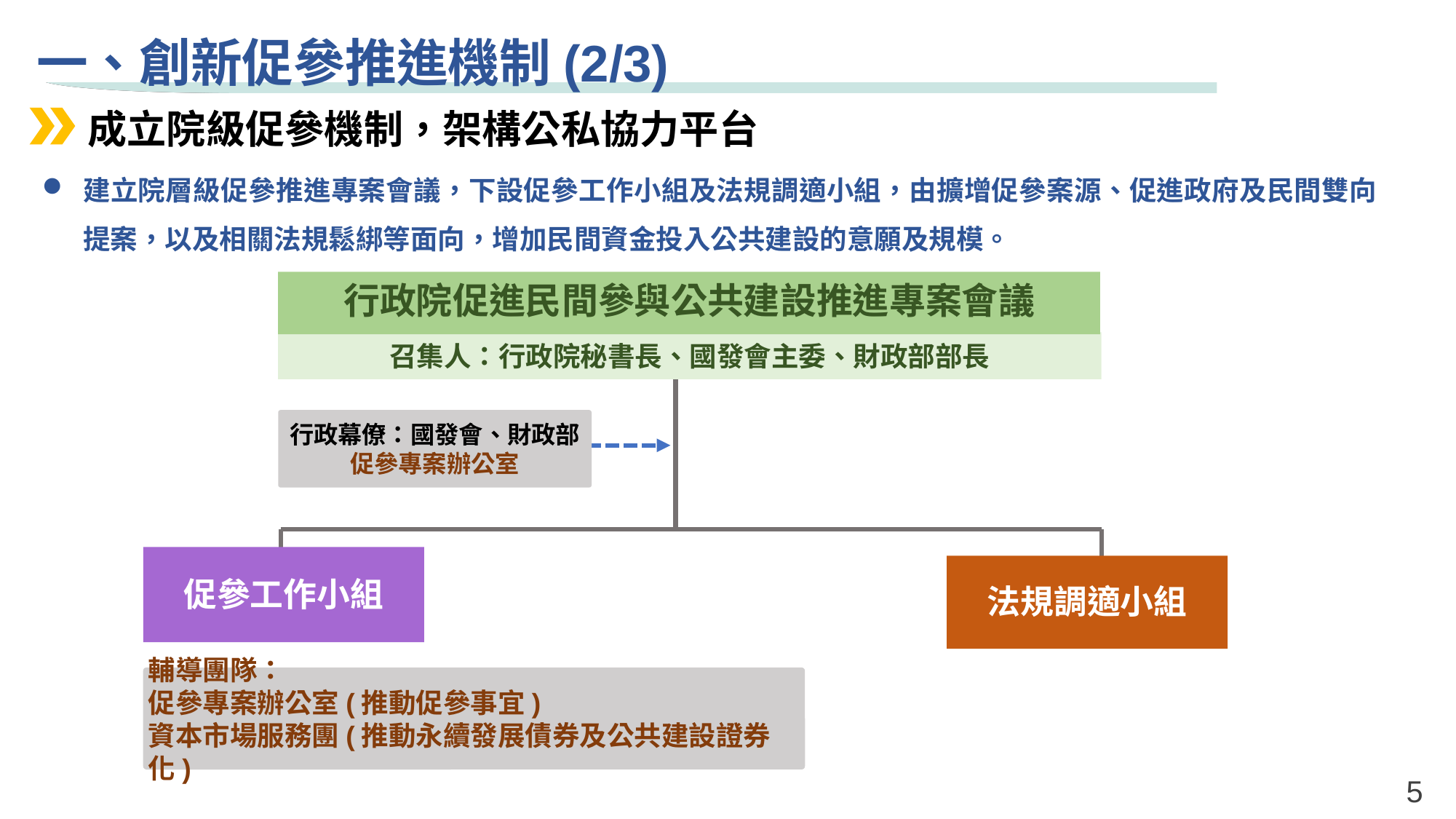

一、創新促參推進機制(2/3)

成立院級促參機制，架構公私協力平台

建立院層級促參推進專案會議，下設促參工作小組及法規調適小組，由擴增促參案源、促進政府及民間雙向提案，以及相關法規鬆綁等面向，增加民間資金投入公共建設的意願及規模。

行政院促進民間參與公共建設推進專案會議
召集人：行政院秘書長、國發會主委、財政部部長
行政幕僚：國發會、財政部
促參專案辦公室

促參工作小組

法規調適小組
輔導團隊：
促參專案辦公室(推動促參事宜)
資本市場服務團(推動永續發展債券及公共建設證券化)
5